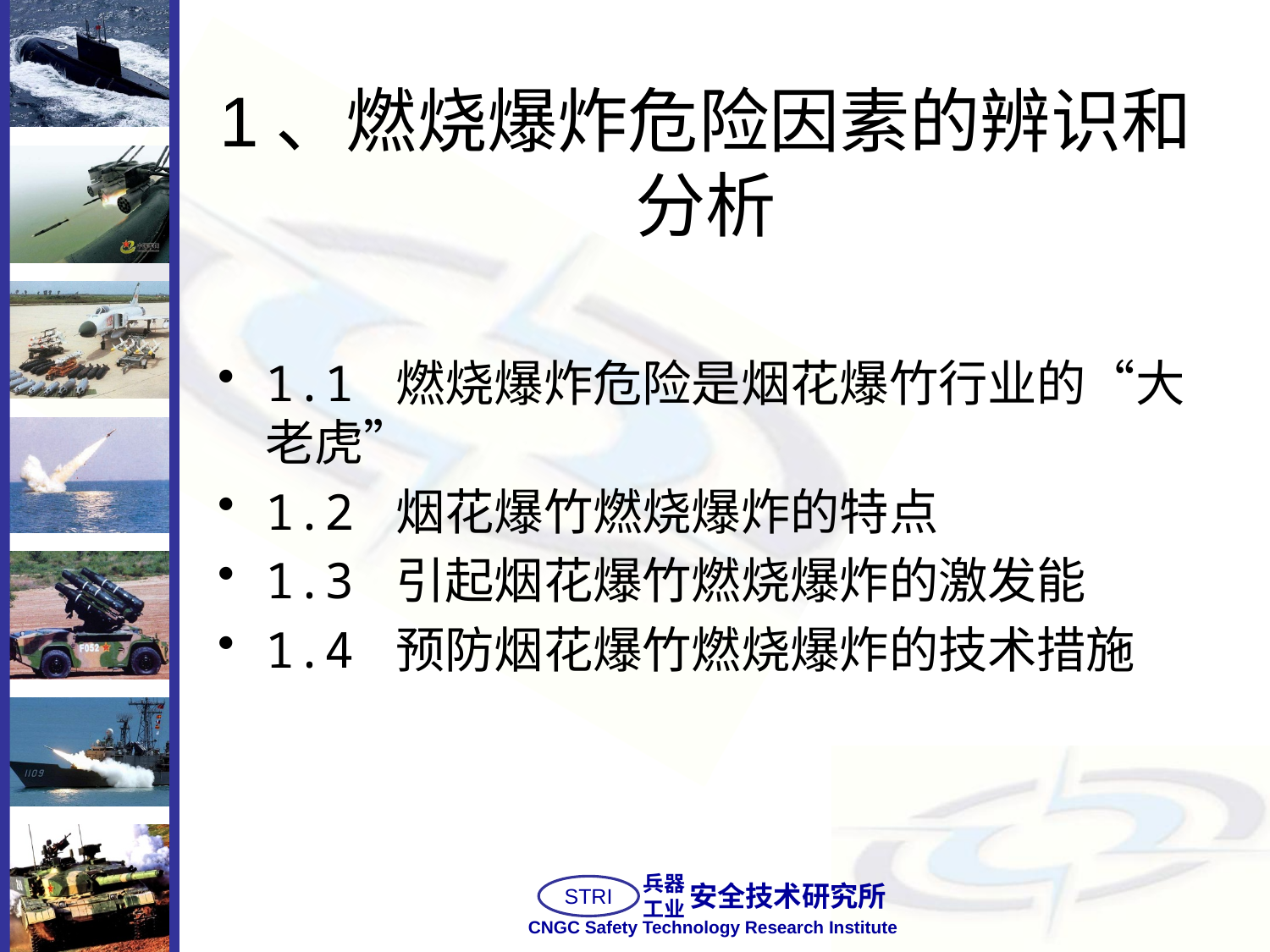

# 1、燃烧爆炸危险因素的辨识和分析
1.1 燃烧爆炸危险是烟花爆竹行业的“大老虎”
1.2 烟花爆竹燃烧爆炸的特点
1.3 引起烟花爆竹燃烧爆炸的激发能
1.4 预防烟花爆竹燃烧爆炸的技术措施